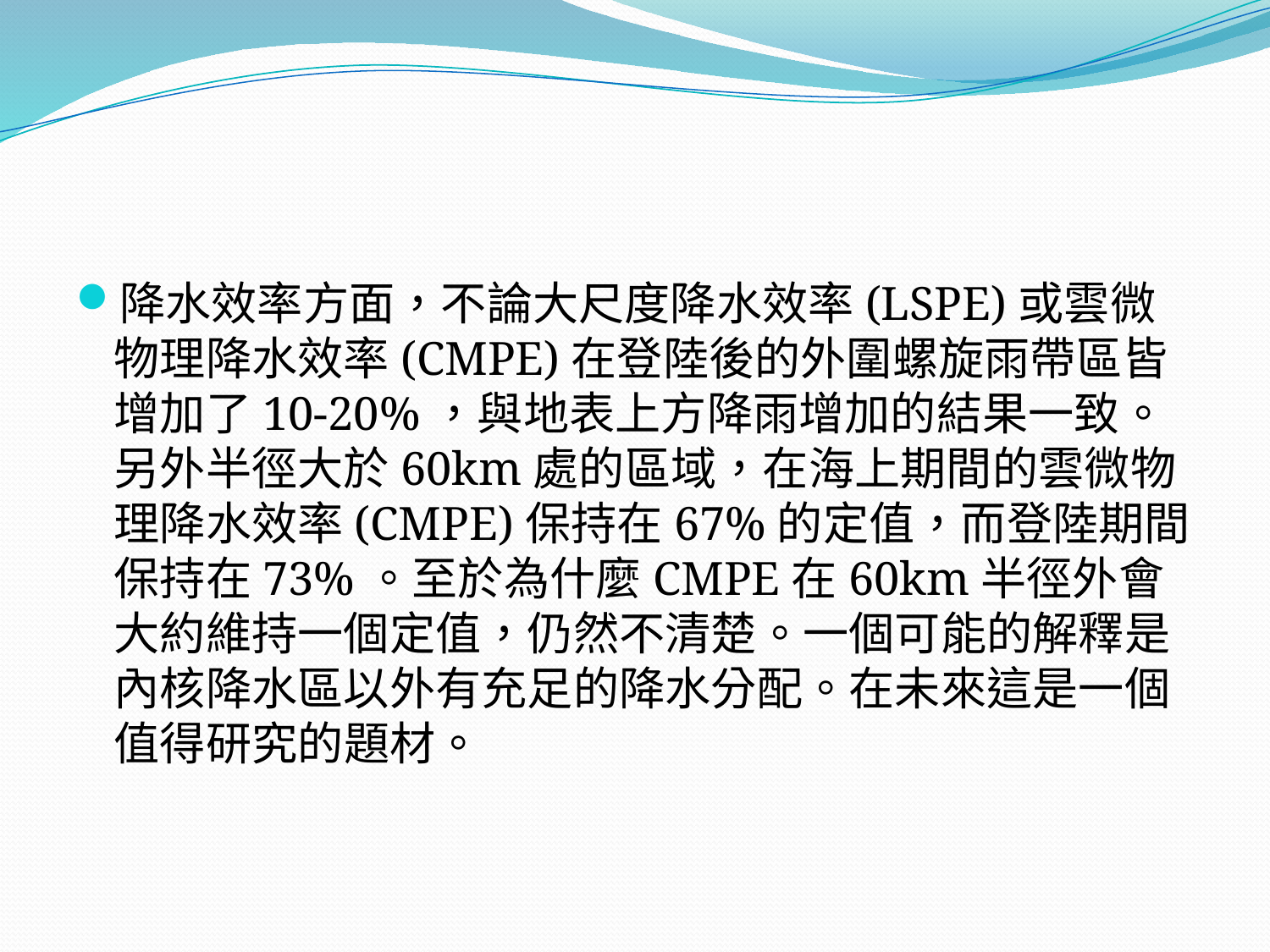

#
降水效率方面，不論大尺度降水效率(LSPE)或雲微物理降水效率(CMPE)在登陸後的外圍螺旋雨帶區皆增加了10-20%，與地表上方降雨增加的結果一致。另外半徑大於60km處的區域，在海上期間的雲微物理降水效率(CMPE)保持在67%的定值，而登陸期間保持在73%。至於為什麼CMPE在60km半徑外會大約維持一個定值，仍然不清楚。一個可能的解釋是內核降水區以外有充足的降水分配。在未來這是一個值得研究的題材。